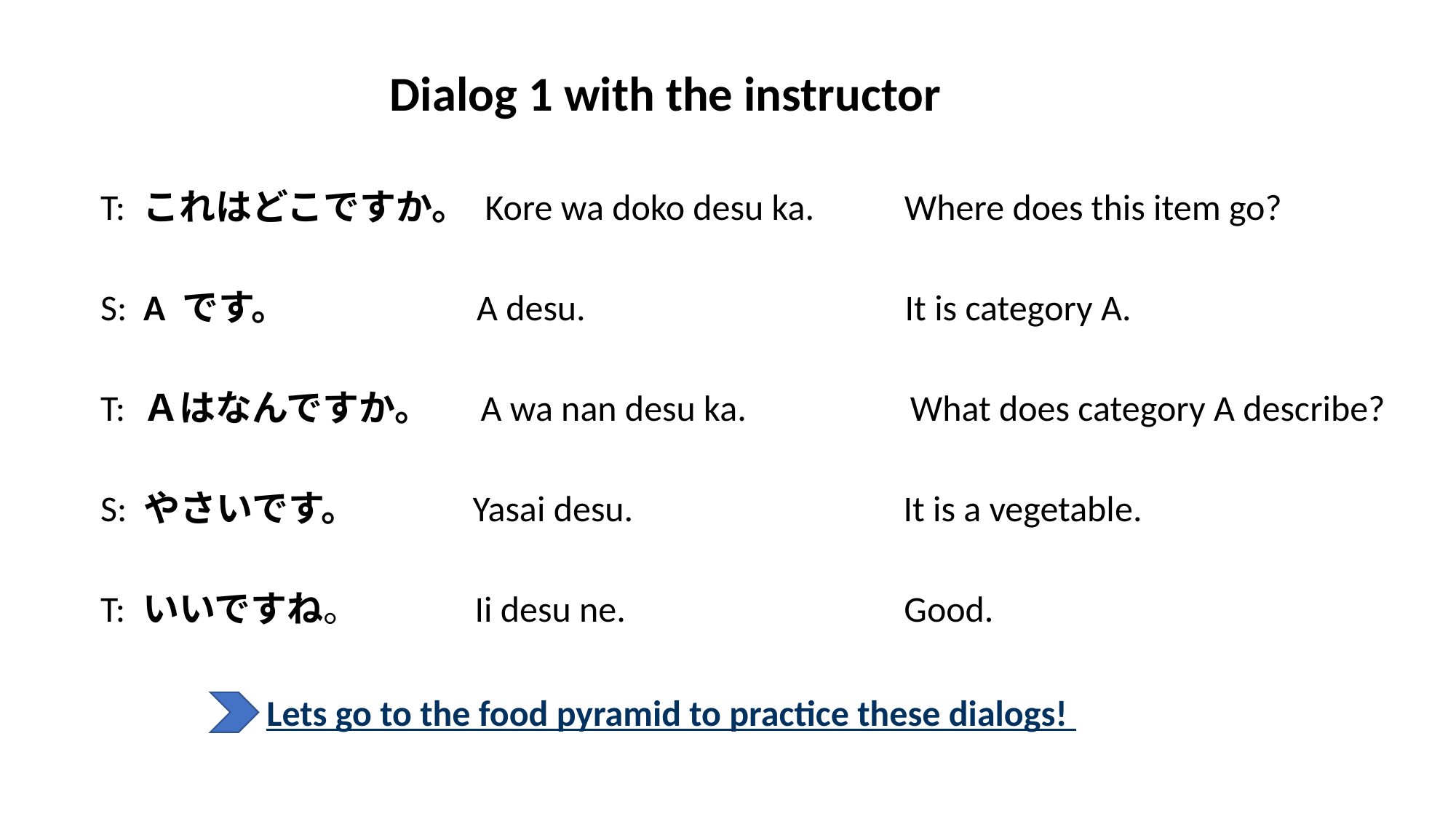

Dialog 1 with the instructor
T: これはどこですか。 Kore wa doko desu ka.           Where does this item go?

S:  A です。                      A desu.                                       It is category A.

T: Ａはなんですか。     A wa nan desu ka.                    What does category A describe?

S: やさいです。             Yasai desu.                                 It is a vegetable.

T: いいですね。             Ii desu ne.                                  Good.
Lets go to the food pyramid to practice these dialogs!